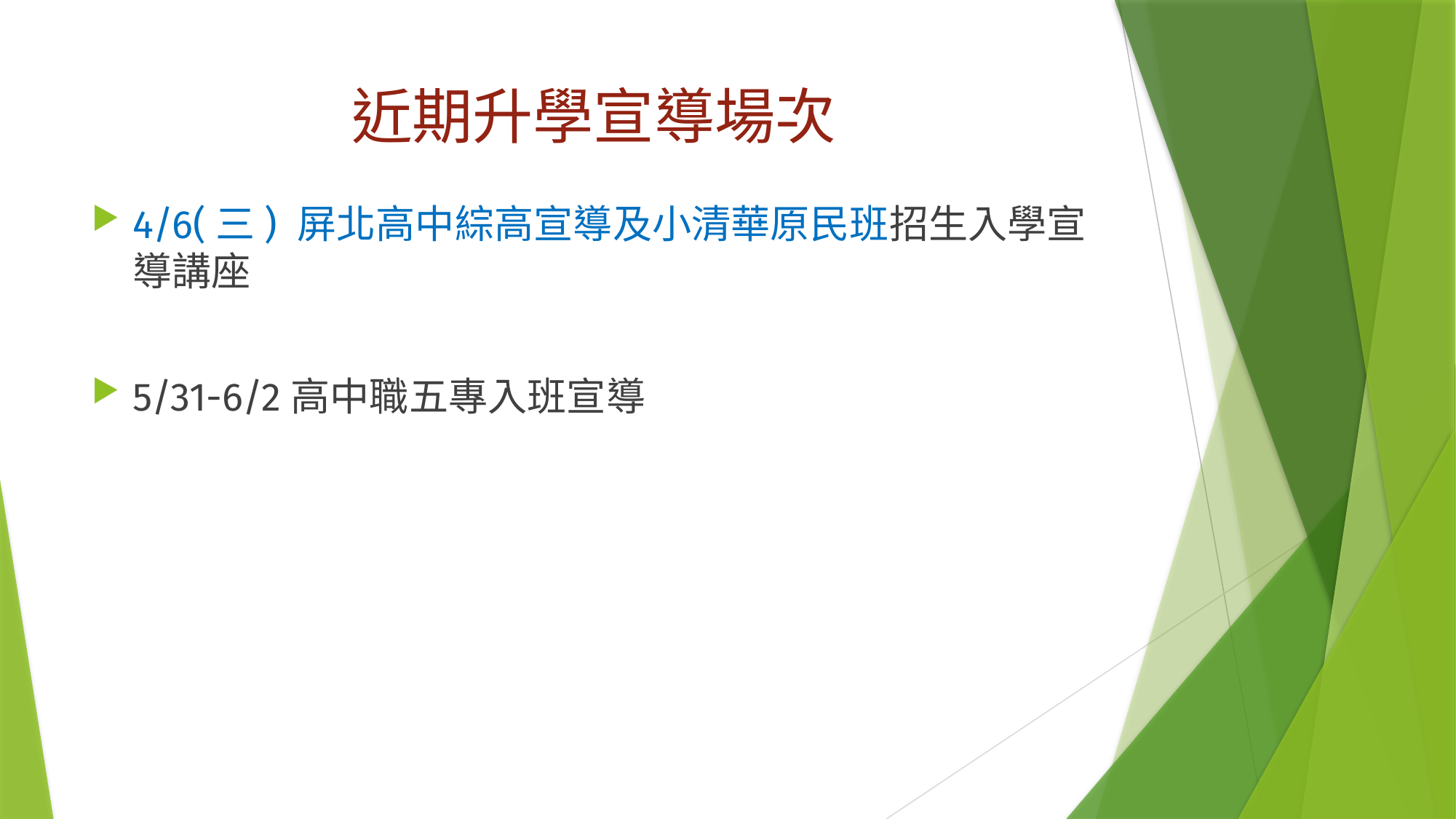

# 近期升學宣導場次
4/6(三) 屏北高中綜高宣導及小清華原民班招生入學宣導講座

5/31-6/2高中職五專入班宣導